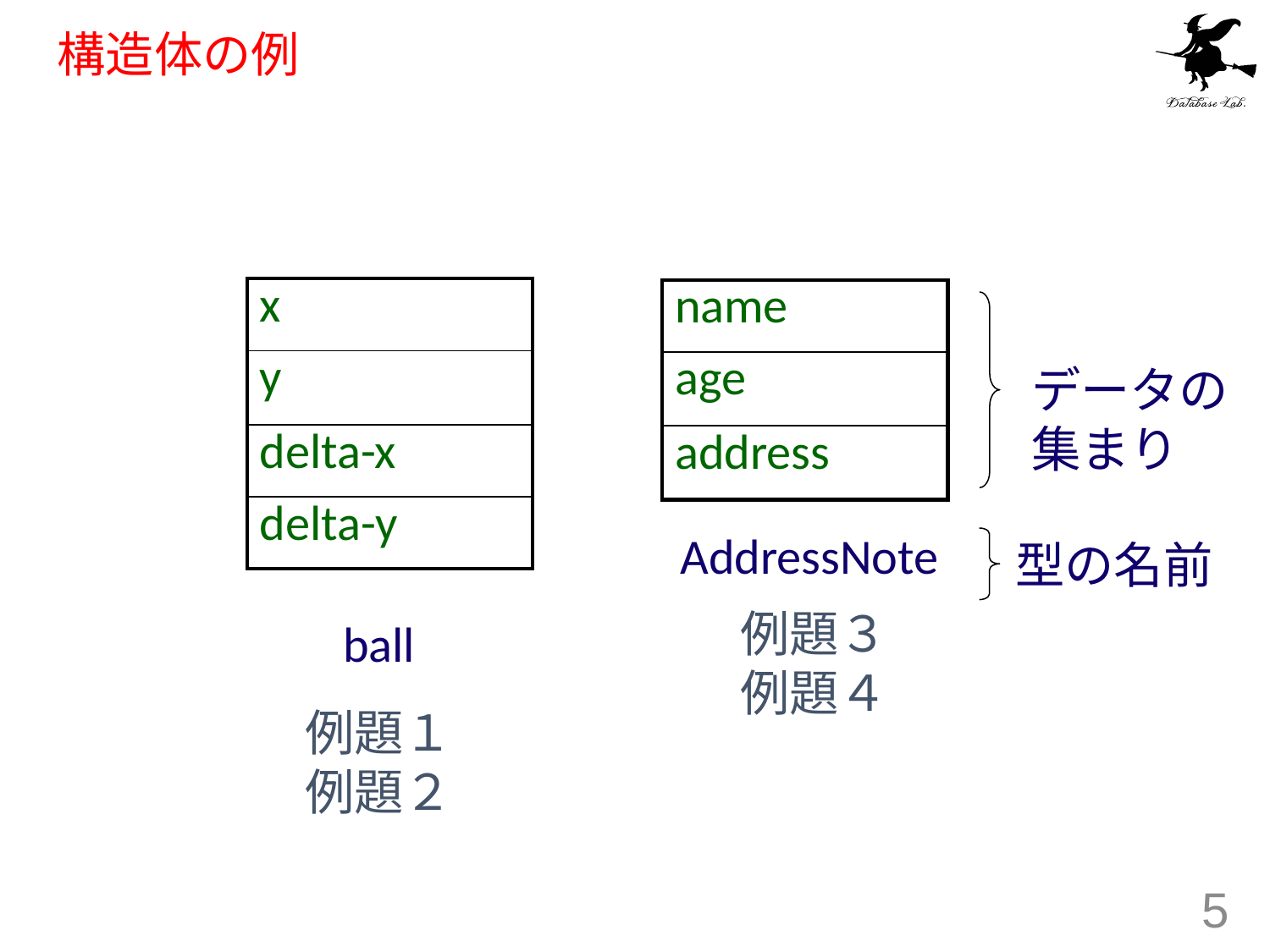

# 構造体の例
| x |
| --- |
| y |
| delta-x |
| delta-y |
| name |
| --- |
| age |
| address |

データの
集まり
AddressNote
型の名前

例題３
例題４
ball
例題１
例題２
5